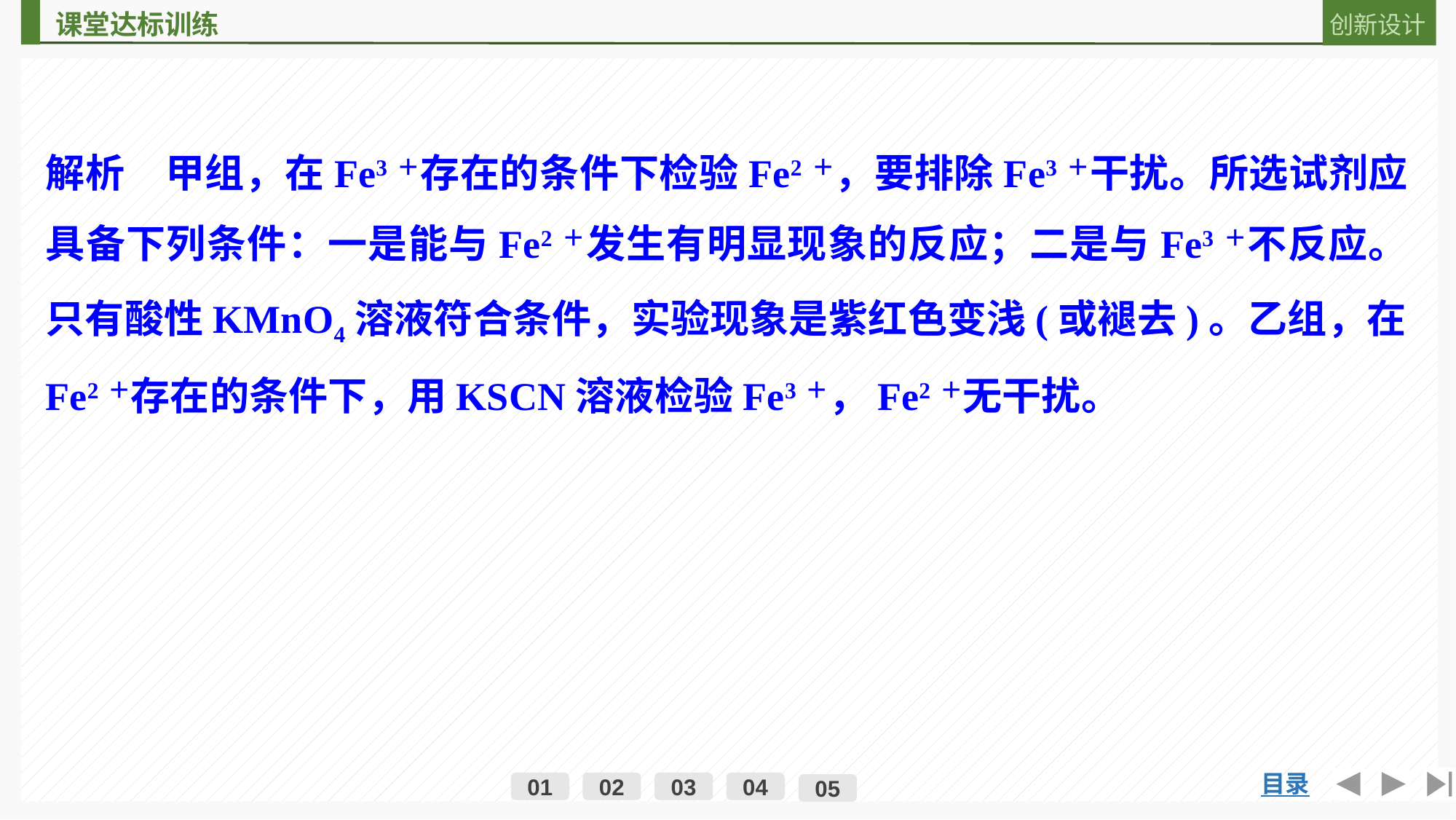

解析　甲组，在Fe3＋存在的条件下检验Fe2＋，要排除Fe3＋干扰。所选试剂应具备下列条件：一是能与Fe2＋发生有明显现象的反应；二是与Fe3＋不反应。只有酸性KMnO4溶液符合条件，实验现象是紫红色变浅(或褪去)。乙组，在Fe2＋存在的条件下，用KSCN溶液检验Fe3＋，Fe2＋无干扰。